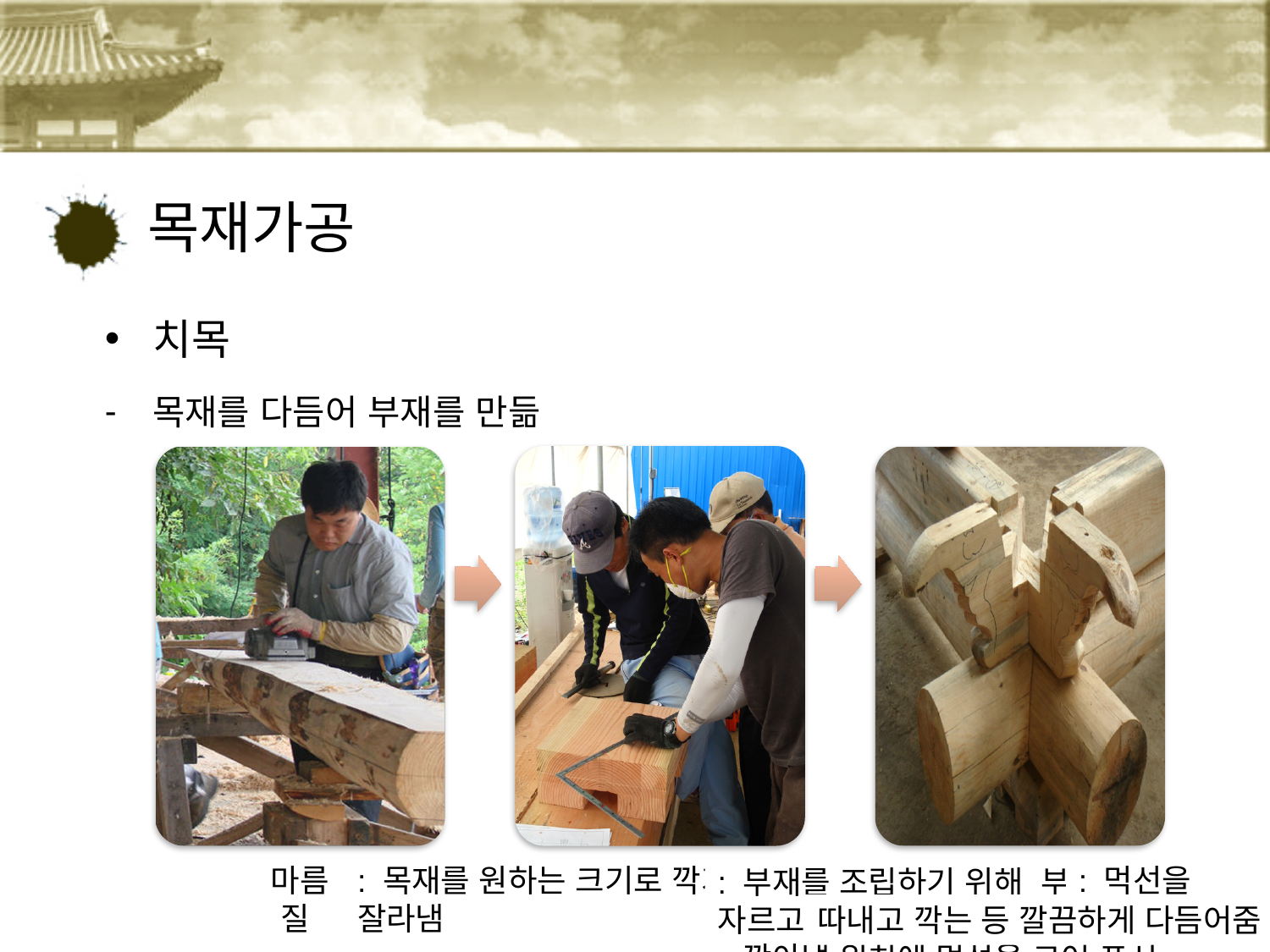

# 목재가공
치목

목재를 다듬어 부재를 만듦

마름질
: 목재를 원하는 크기로 깍거나 잘라냄
먹매김
바심질
: 먹선을 따라
: 부재를 조립하기 위해  부재에 자르고
  깍아낼 위치에 먹선을 그어 표시
따내고 깍는 등 깔끔하게 다듬어줌